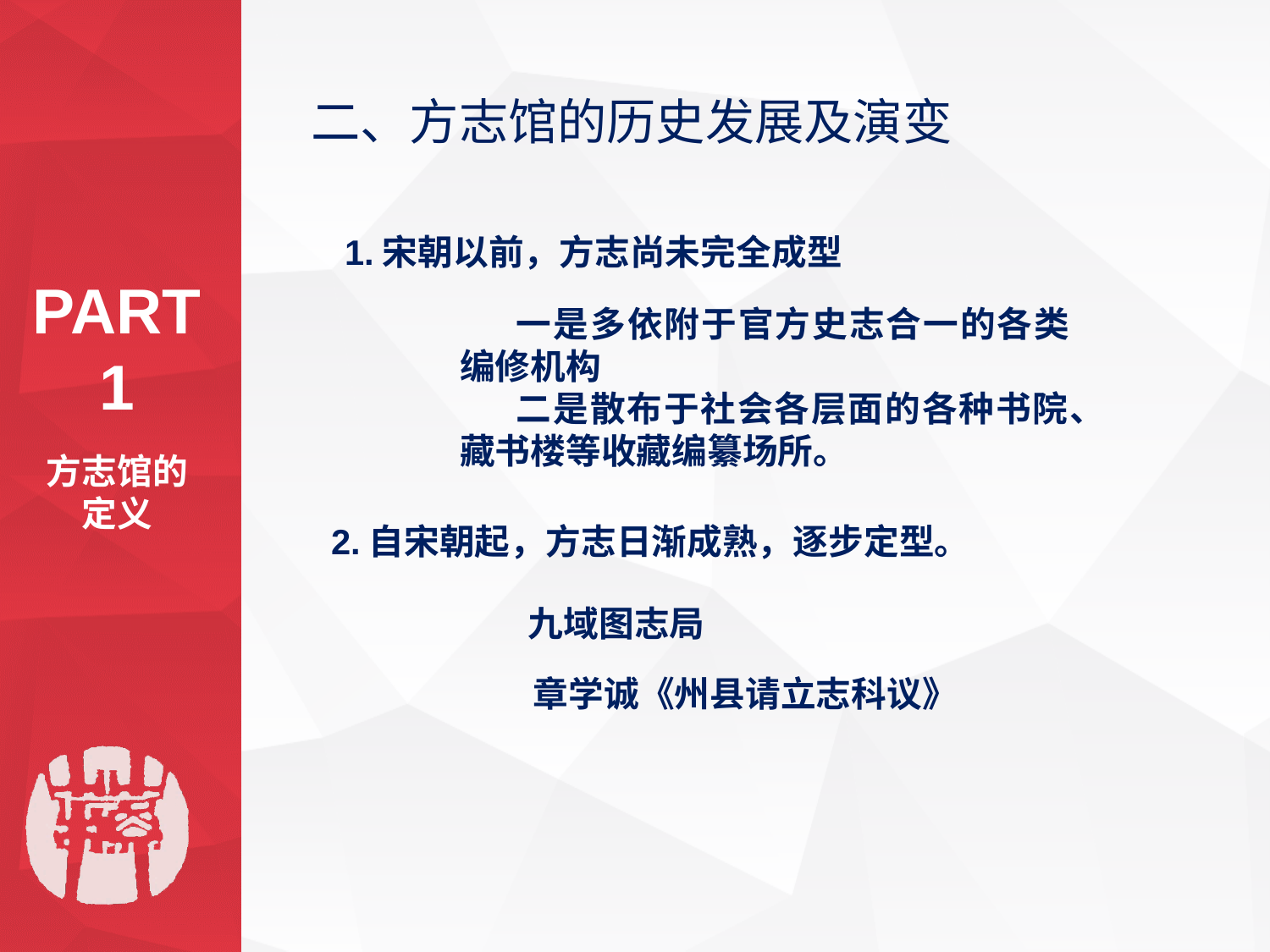

二、方志馆的历史发展及演变
1.宋朝以前，方志尚未完全成型
PART 1
一是多依附于官方史志合一的各类编修机构
二是散布于社会各层面的各种书院、藏书楼等收藏编纂场所。
方志馆的定义
2.自宋朝起，方志日渐成熟，逐步定型。
九域图志局
  章学诚《州县请立志科议》